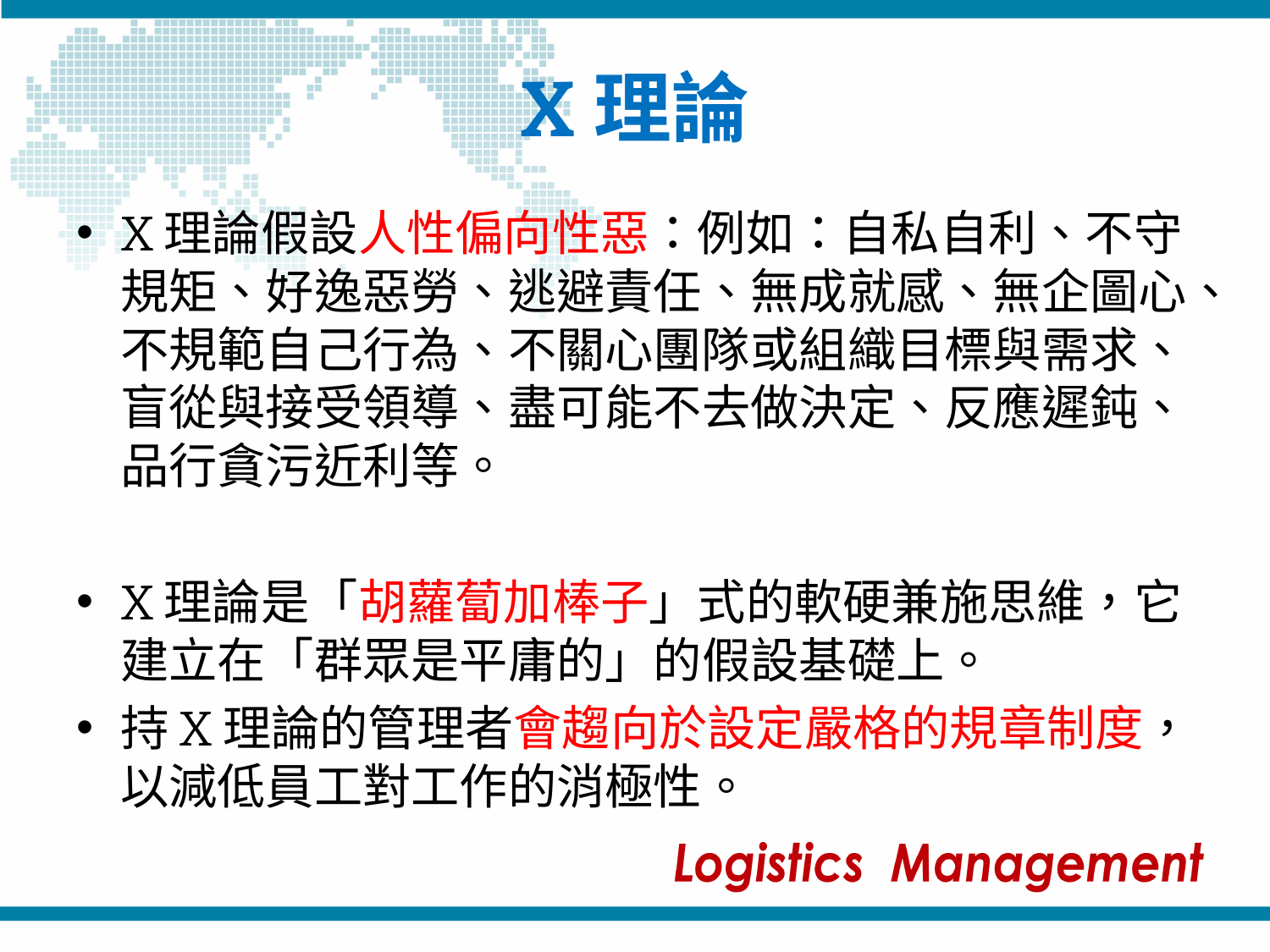

# X理論
X理論假設人性偏向性惡：例如：自私自利、不守規矩、好逸惡勞、逃避責任、無成就感、無企圖心、不規範自己行為、不關心團隊或組織目標與需求、盲從與接受領導、盡可能不去做決定、反應遲鈍、品行貪污近利等。

X理論是「胡蘿蔔加棒子」式的軟硬兼施思維，它建立在「群眾是平庸的」的假設基礎上。
持X理論的管理者會趨向於設定嚴格的規章制度，以減低員工對工作的消極性。